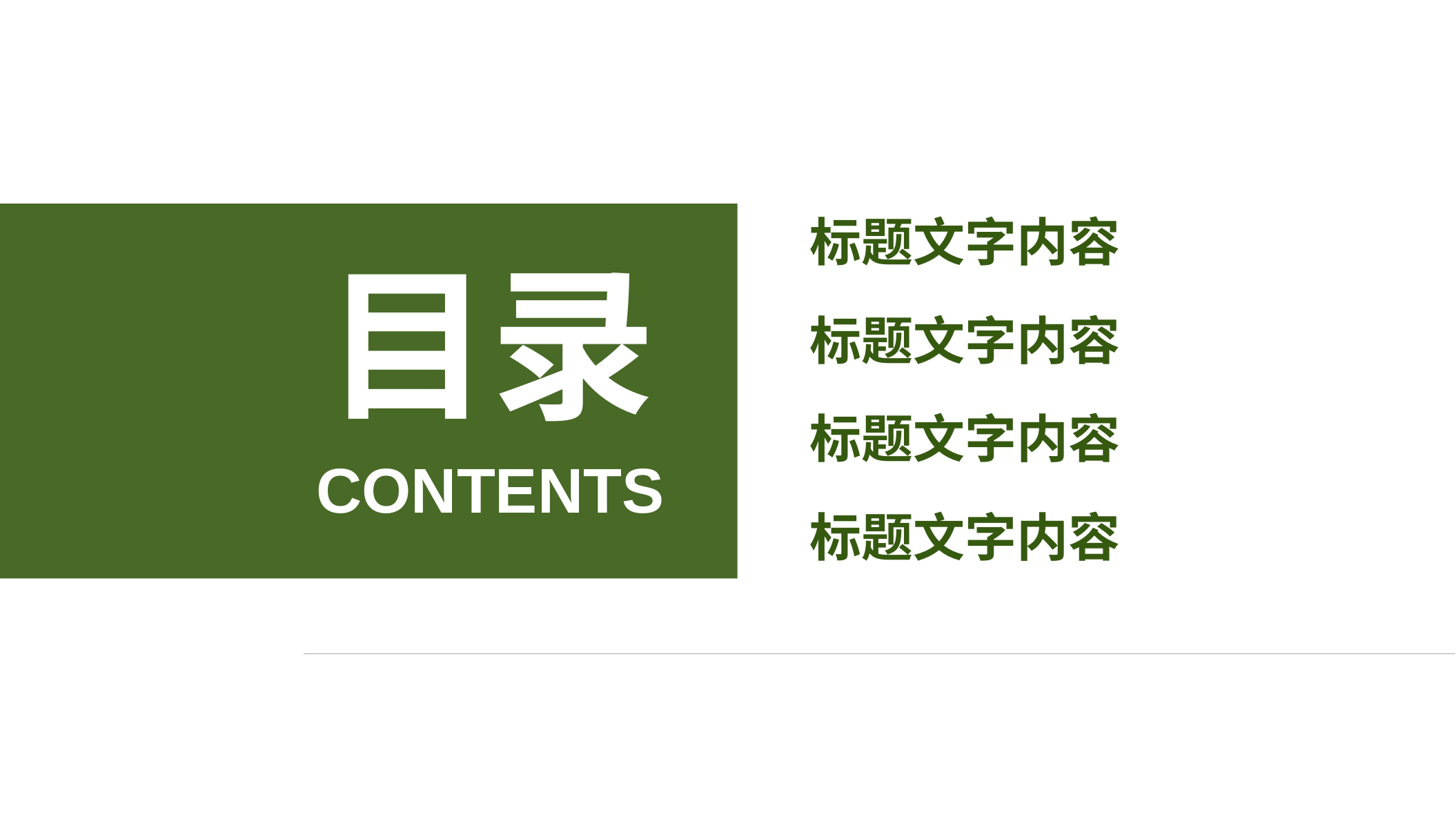

https://www.ypppt.com/

标题文字内容
目录
标题文字内容
标题文字内容
CONTENTS
标题文字内容